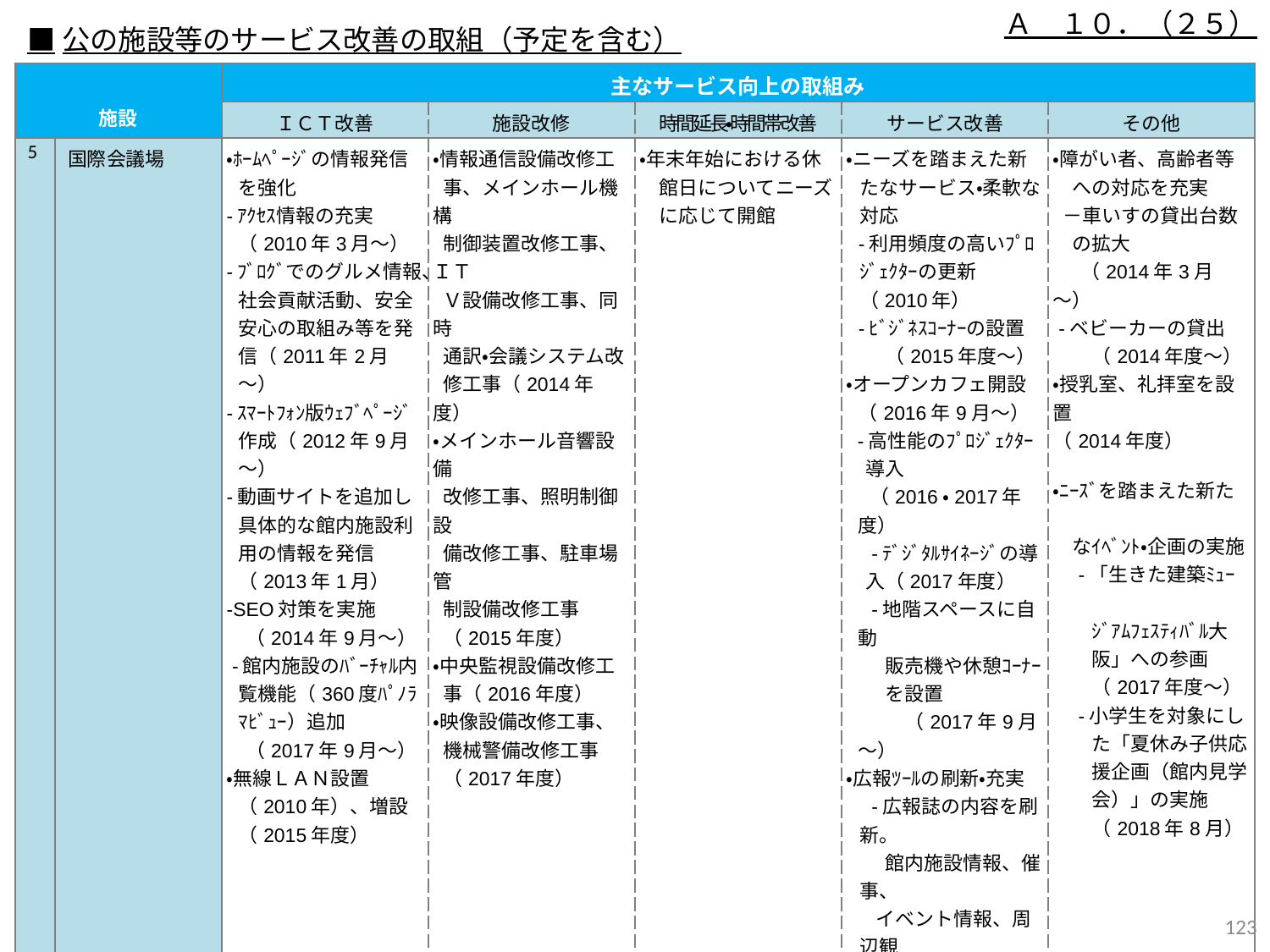

Ａ　１０．（２５）
■公の施設等のサービス改善の取組（予定を含む）
| 施設 |  | 主なサービス向上の取組み |  |  |  |  |
| --- | --- | --- | --- | --- | --- | --- |
|  |  | ＩＣＴ改善 | 施設改修 | 時間延長・時間帯改善 | サービス改善 | その他 |
| 5 | 国際会議場 | ・ﾎｰﾑﾍﾟｰｼﾞの情報発信を強化 -ｱｸｾｽ情報の充実（2010年3月～） -ﾌﾞﾛｸﾞでのグルメ情報、社会貢献活動、安全安心の取組み等を発信（2011年2月～） -ｽﾏｰﾄﾌｫﾝ版ｳｪﾌﾞﾍﾟｰｼﾞ作成（2012年9月～） -動画サイトを追加し具体的な館内施設利用の情報を発信（2013年1月） -SEO対策を実施 　（2014年9月～） -館内施設のﾊﾞｰﾁｬﾙ内覧機能（360度ﾊﾟﾉﾗﾏﾋﾞｭｰ）追加 　（2017年9月～） ・無線ＬＡＮ設置（2010年）、増設（2015年度） | ・情報通信設備改修工 事、メインホール機構 制御装置改修工事、ＩＴ Ｖ設備改修工事、同時 通訳・会議システム改 修工事（2014年度） ・メインホール音響設備 改修工事、照明制御設 備改修工事、駐車場管 制設備改修工事 （2015年度） ・中央監視設備改修工 事（2016年度） ・映像設備改修工事、 機械警備改修工事 （2017年度） | ・年末年始における休 　館日についてニーズ 　に応じて開館 | ・ニーズを踏まえた新たなサービス・柔軟な対応 -利用頻度の高いﾌﾟﾛｼﾞｪｸﾀｰの更新（2010年） -ﾋﾞｼﾞﾈｽｺｰﾅｰの設置 　　（2015年度～） ・オープンカフェ開設（2016年9月～） -高性能のﾌﾟﾛｼﾞｪｸﾀｰ 導入 （2016・2017年度） 　-ﾃﾞｼﾞﾀﾙｻｲﾈｰｼﾞの導 入（2017年度） 　-地階スペースに自動　 　　販売機や休憩ｺｰﾅｰ 　　を設置 　　　（2017年9月～） ・広報ﾂｰﾙの刷新・充実 　-広報誌の内容を刷新。 　　館内施設情報、催事、 　イベント情報、周辺観 光情報を提供 （2013年8月～） ・ｱｸｾｽ情報の発信強化 -ＪＲ新福島駅及びＪＲ 福島駅に案内板地図 広告を掲出 （2011年12月～） | ・障がい者、高齢者等 　への対応を充実 －車いすの貸出台数 の拡大 （2014年3月～） -ベビーカーの貸出 　　（2014年度～） ・授乳室、礼拝室を設置 （2014年度） ・ﾆｰｽﾞを踏まえた新た　 　なｲﾍﾞﾝﾄ・企画の実施 　-「生きた建築ﾐｭｰ　 　　ｼﾞｱﾑﾌｪｽﾃｨﾊﾞﾙ大 　　阪」への参画 　　（2017年度～） 　-小学生を対象にし 　　た「夏休み子供応 　　援企画（館内見学 　　会）」の実施 　　（2018年8月） |
123